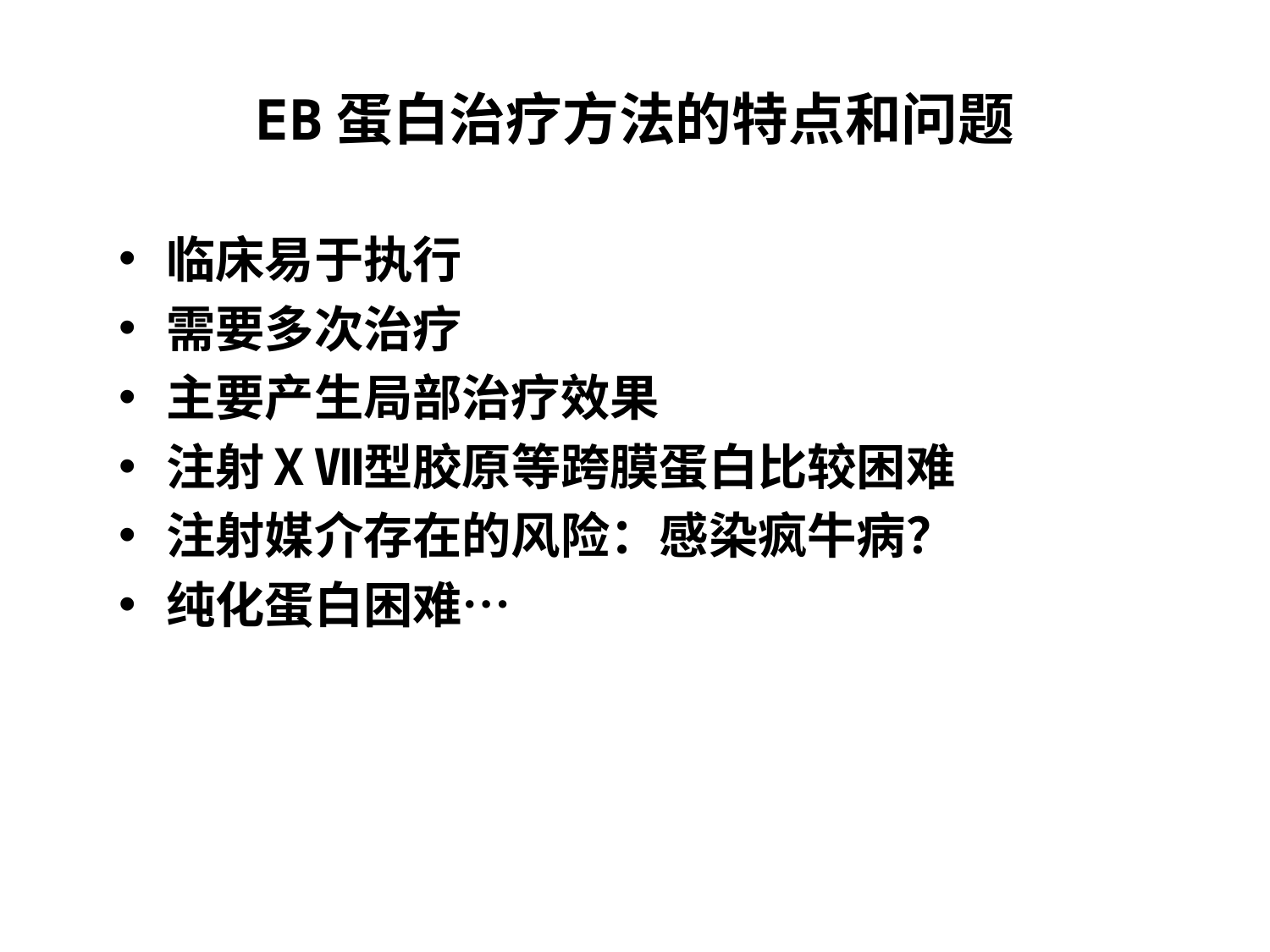

# EB蛋白治疗方法的特点和问题
临床易于执行
需要多次治疗
主要产生局部治疗效果
注射ⅩⅦ型胶原等跨膜蛋白比较困难
注射媒介存在的风险：感染疯牛病？
纯化蛋白困难…